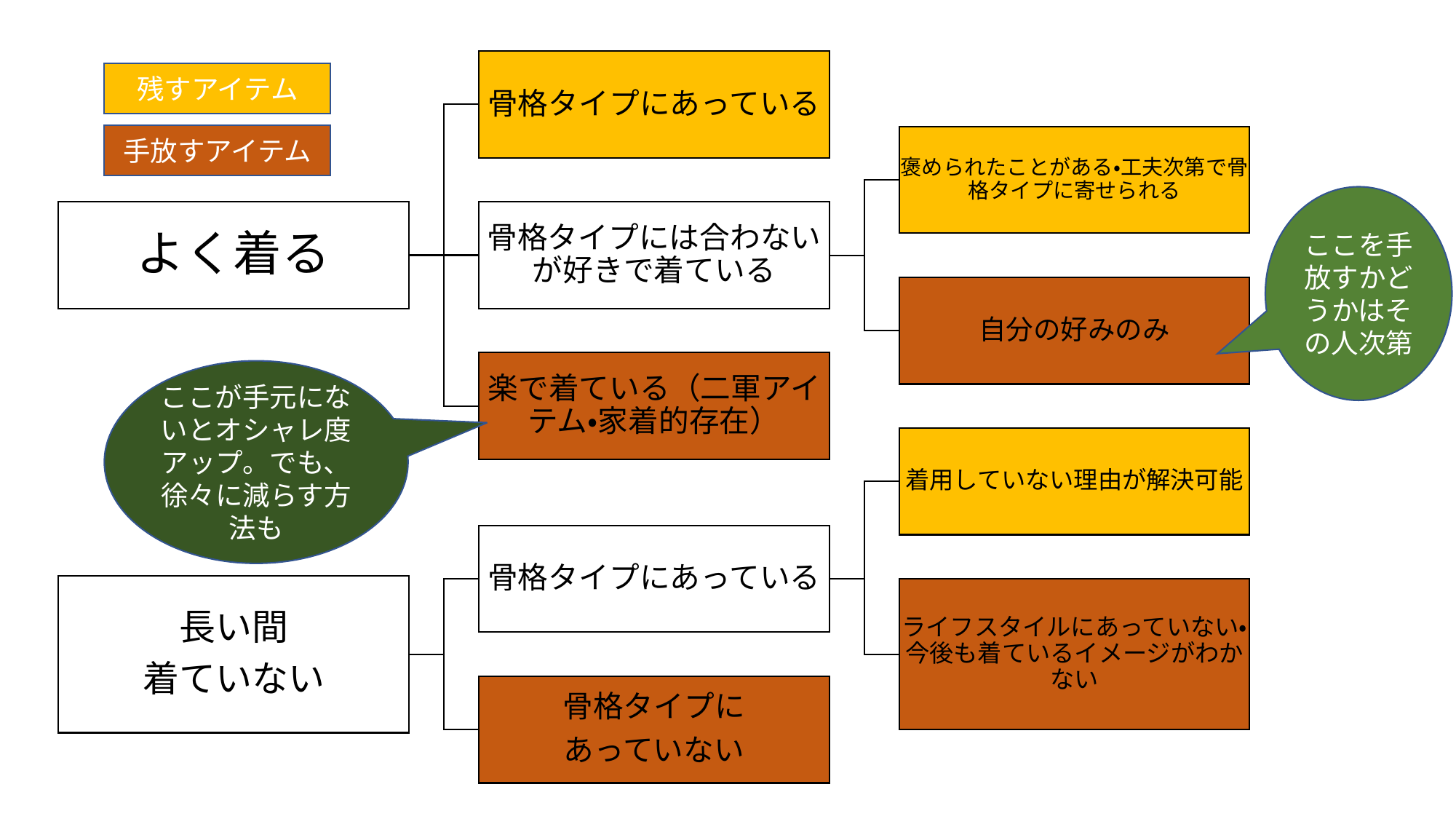

よく着る
骨格タイプにあっている
骨格タイプには合わないが好きで着ている
褒められたことがある・工夫次第で骨格タイプに寄せられる
自分の好みのみ
楽で着ている（二軍アイテム・家着的存在）
長い間
着ていない
骨格タイプにあっている
着用していない理由が解決可能
ライフスタイルにあっていない・今後も着ているイメージがわかない
骨格タイプに
あっていない
残すアイテム
手放すアイテム
ここを手放すかどうかはその人次第
ここが手元にないとオシャレ度アップ。でも、徐々に減らす方法も